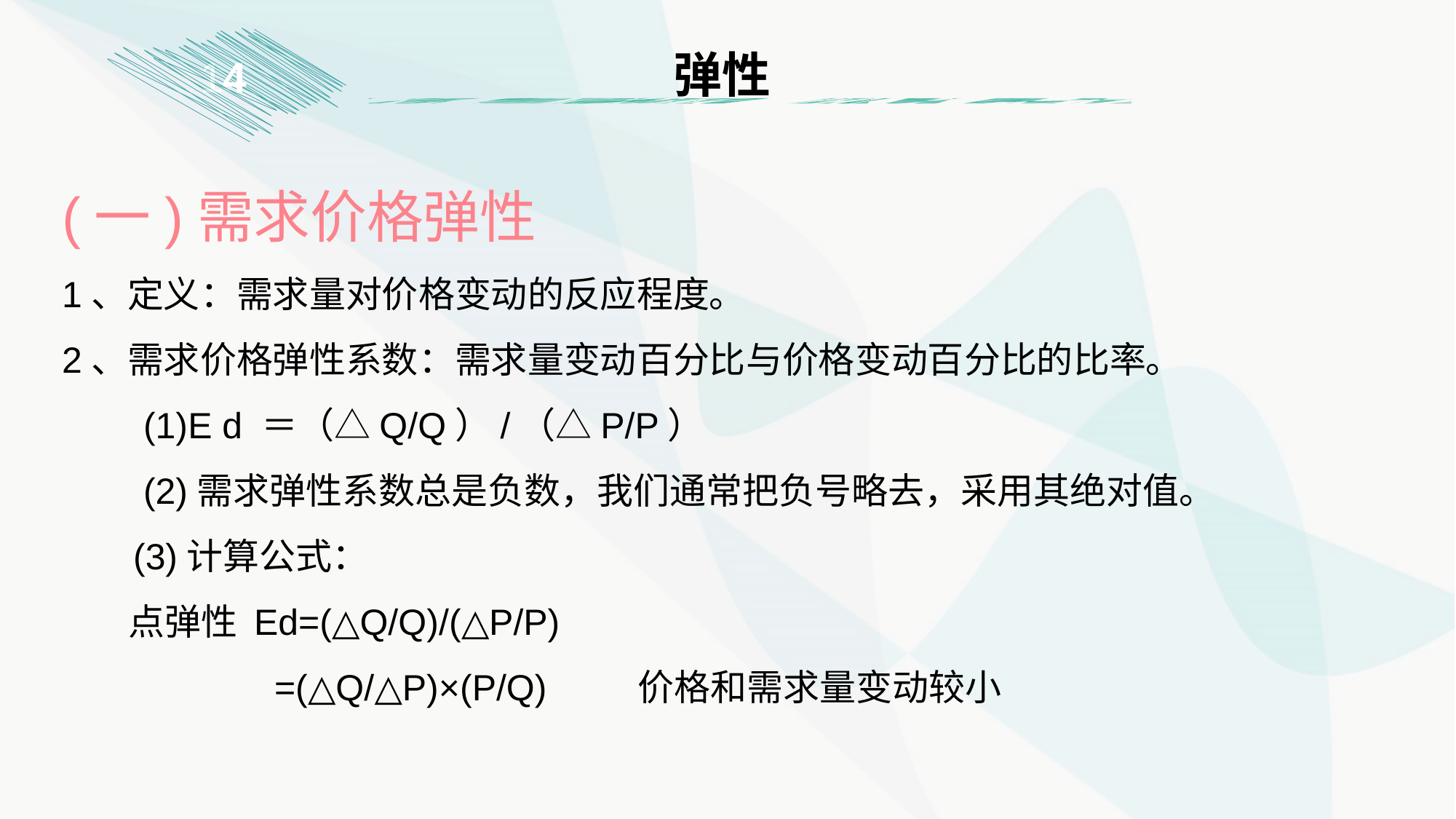

弹性
1
4
(一)需求价格弹性
1、定义：需求量对价格变动的反应程度。
2、需求价格弹性系数：需求量变动百分比与价格变动百分比的比率。
　　(1)E d ＝（△Q/Q）/（△P/P）
　　(2)需求弹性系数总是负数，我们通常把负号略去，采用其绝对值。
       (3)计算公式：
       点弹性 Ed=(△Q/Q)/(△P/P)
　　                =(△Q/△P)×(P/Q)        价格和需求量变动较小